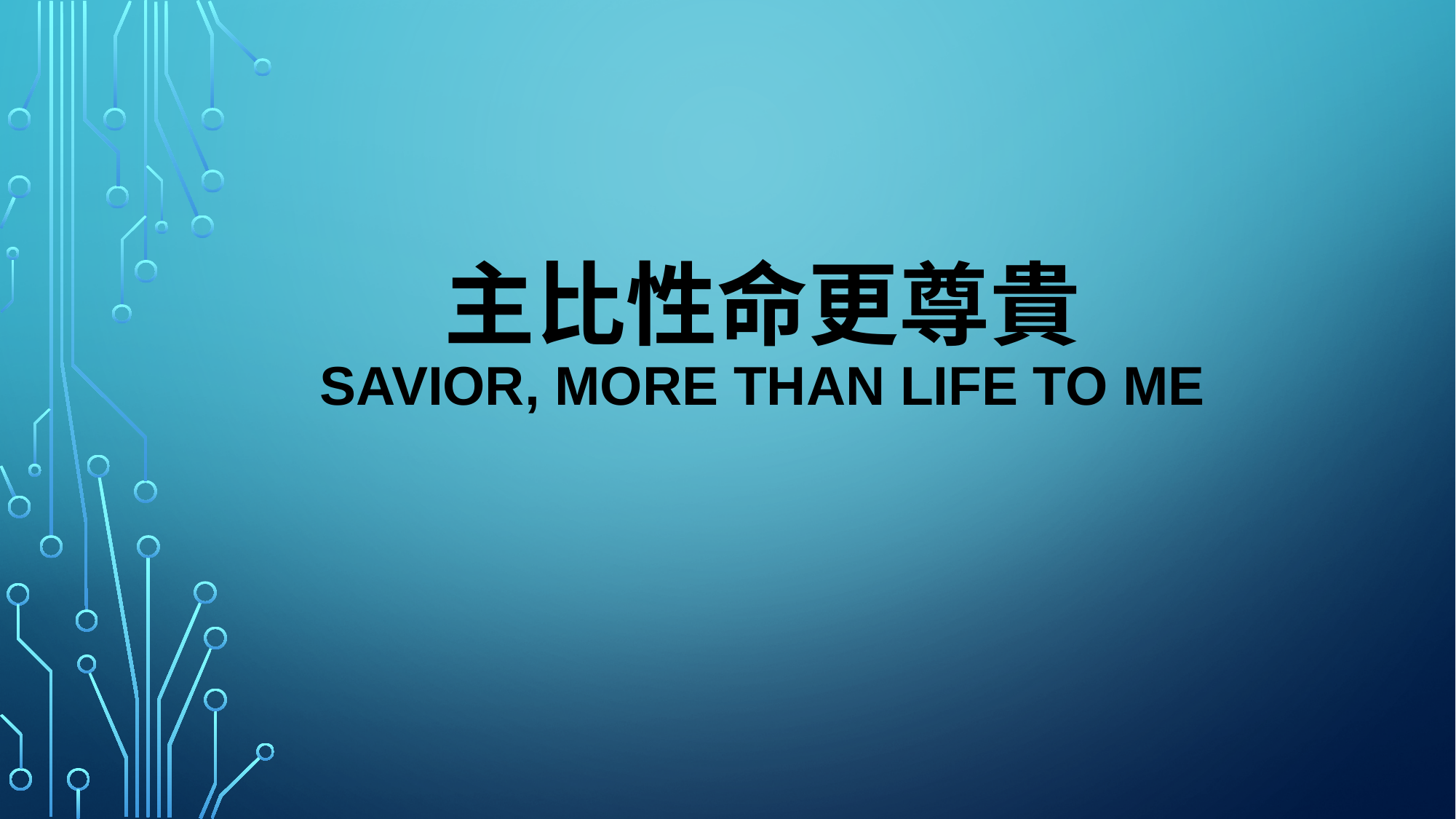

# 主比性命更尊貴 Savior, more than life to me